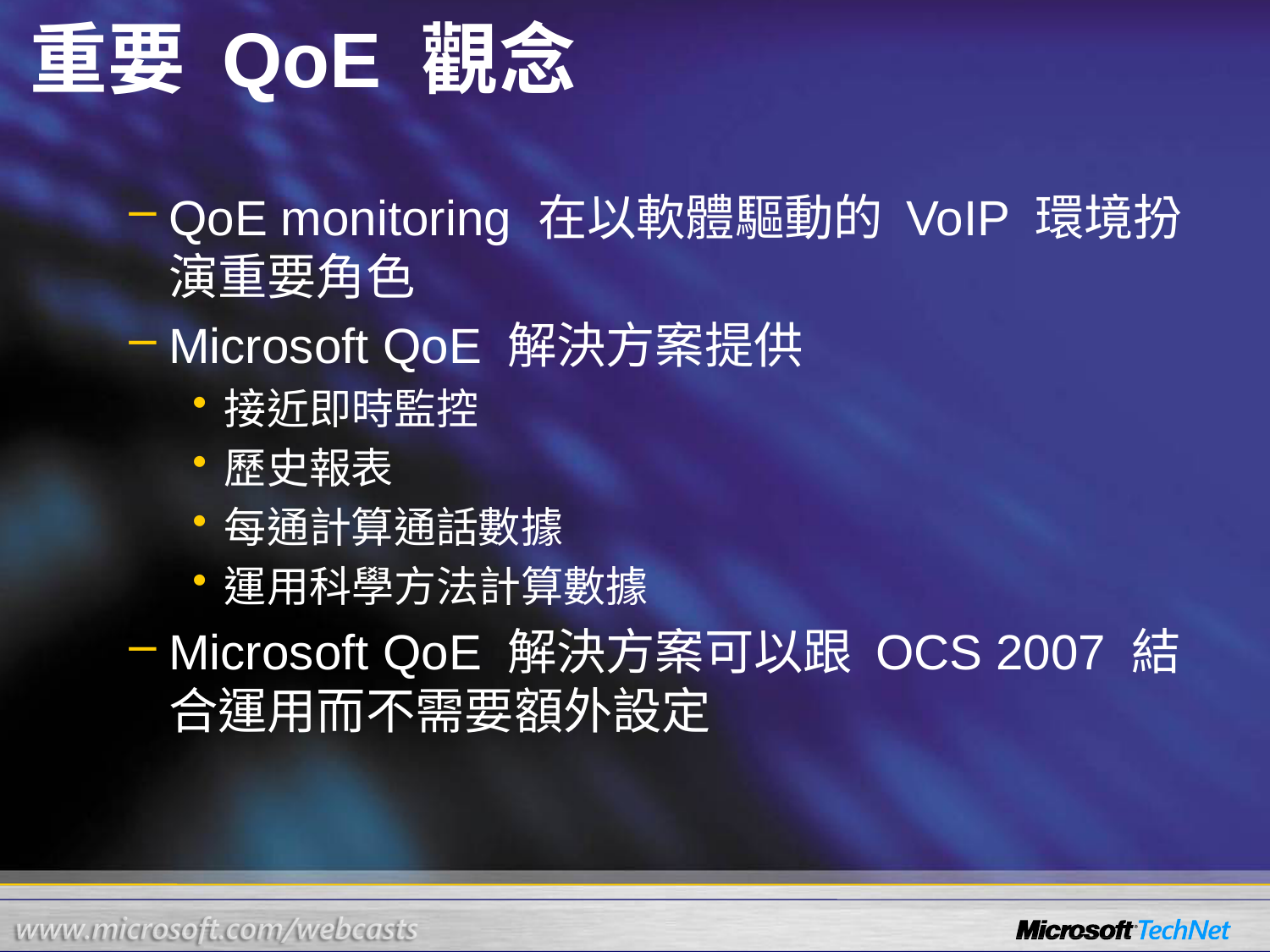

# 重要 QoE 觀念
QoE monitoring 在以軟體驅動的 VoIP 環境扮演重要角色
Microsoft QoE 解決方案提供
接近即時監控
歷史報表
每通計算通話數據
運用科學方法計算數據
Microsoft QoE 解決方案可以跟 OCS 2007 結合運用而不需要額外設定